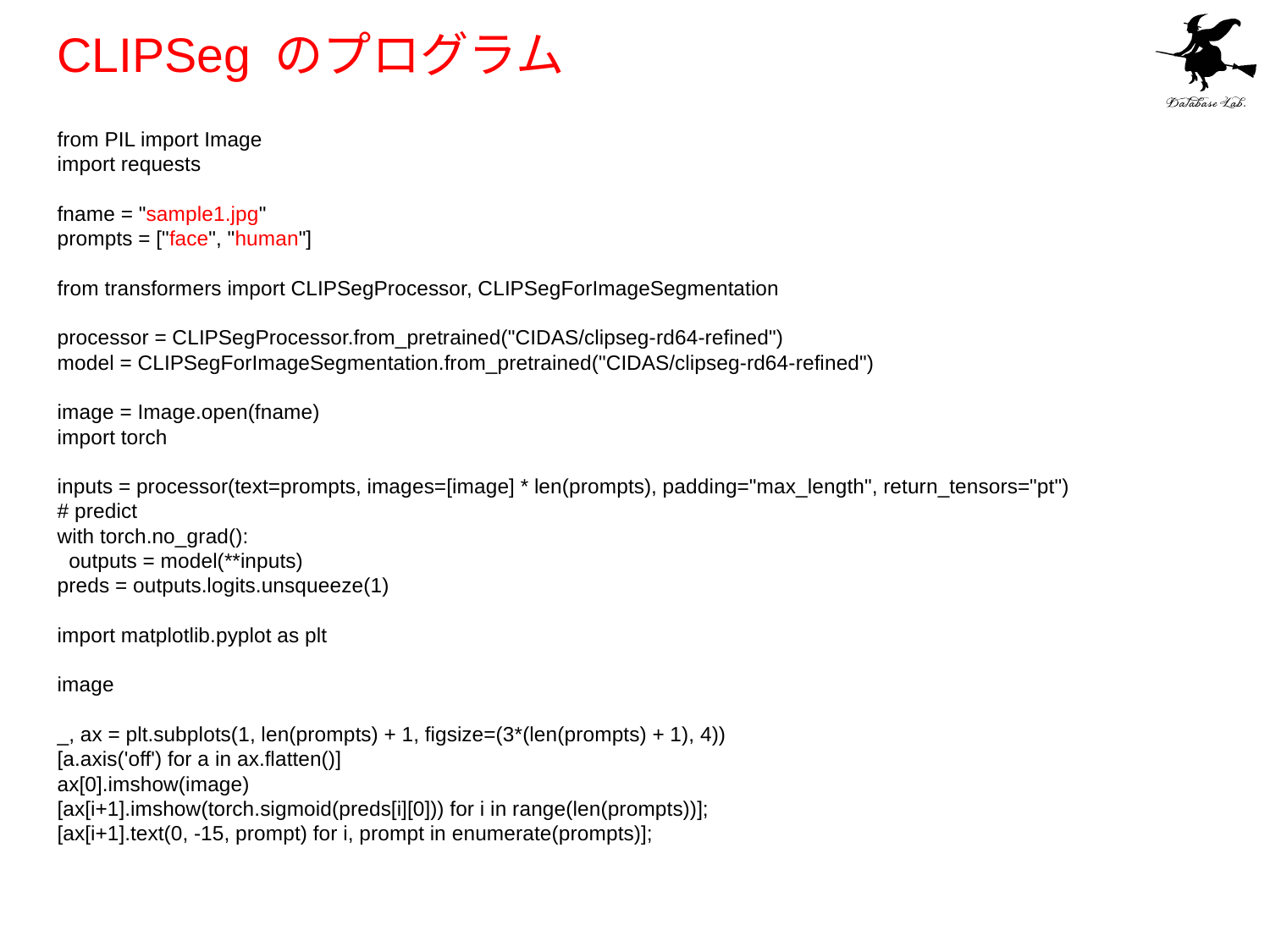

# CLIPSeg のプログラム
from PIL import Image
import requests

fname = "sample1.jpg"
prompts = ["face", "human"]

from transformers import CLIPSegProcessor, CLIPSegForImageSegmentation

processor = CLIPSegProcessor.from_pretrained("CIDAS/clipseg-rd64-refined")
model = CLIPSegForImageSegmentation.from_pretrained("CIDAS/clipseg-rd64-refined")

image = Image.open(fname)
import torch

inputs = processor(text=prompts, images=[image] * len(prompts), padding="max_length", return_tensors="pt")
# predict
with torch.no_grad():
  outputs = model(**inputs)
preds = outputs.logits.unsqueeze(1)

import matplotlib.pyplot as plt

image

_, ax = plt.subplots(1, len(prompts) + 1, figsize=(3*(len(prompts) + 1), 4))
[a.axis('off') for a in ax.flatten()]
ax[0].imshow(image)
[ax[i+1].imshow(torch.sigmoid(preds[i][0])) for i in range(len(prompts))];
[ax[i+1].text(0, -15, prompt) for i, prompt in enumerate(prompts)];